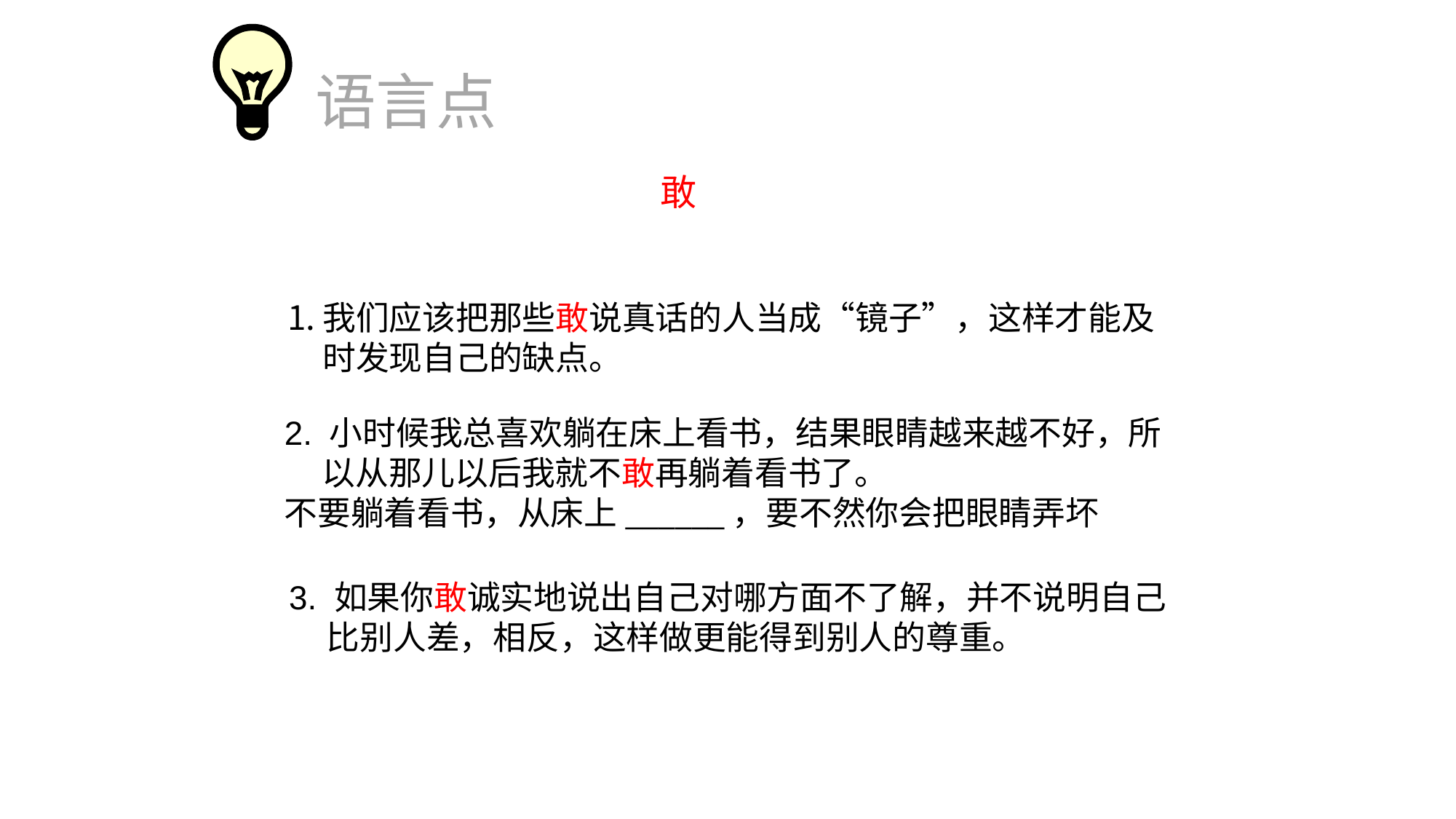

语言点
敢
我们应该把那些敢说真话的人当成“镜子”，这样才能及时发现自己的缺点。
2. 小时候我总喜欢躺在床上看书，结果眼睛越来越不好，所
    以从那儿以后我就不敢再躺着看书了。
不要躺着看书，从床上______，要不然你会把眼睛弄坏
3. 如果你敢诚实地说出自己对哪方面不了解，并不说明自己
    比别人差，相反，这样做更能得到别人的尊重。